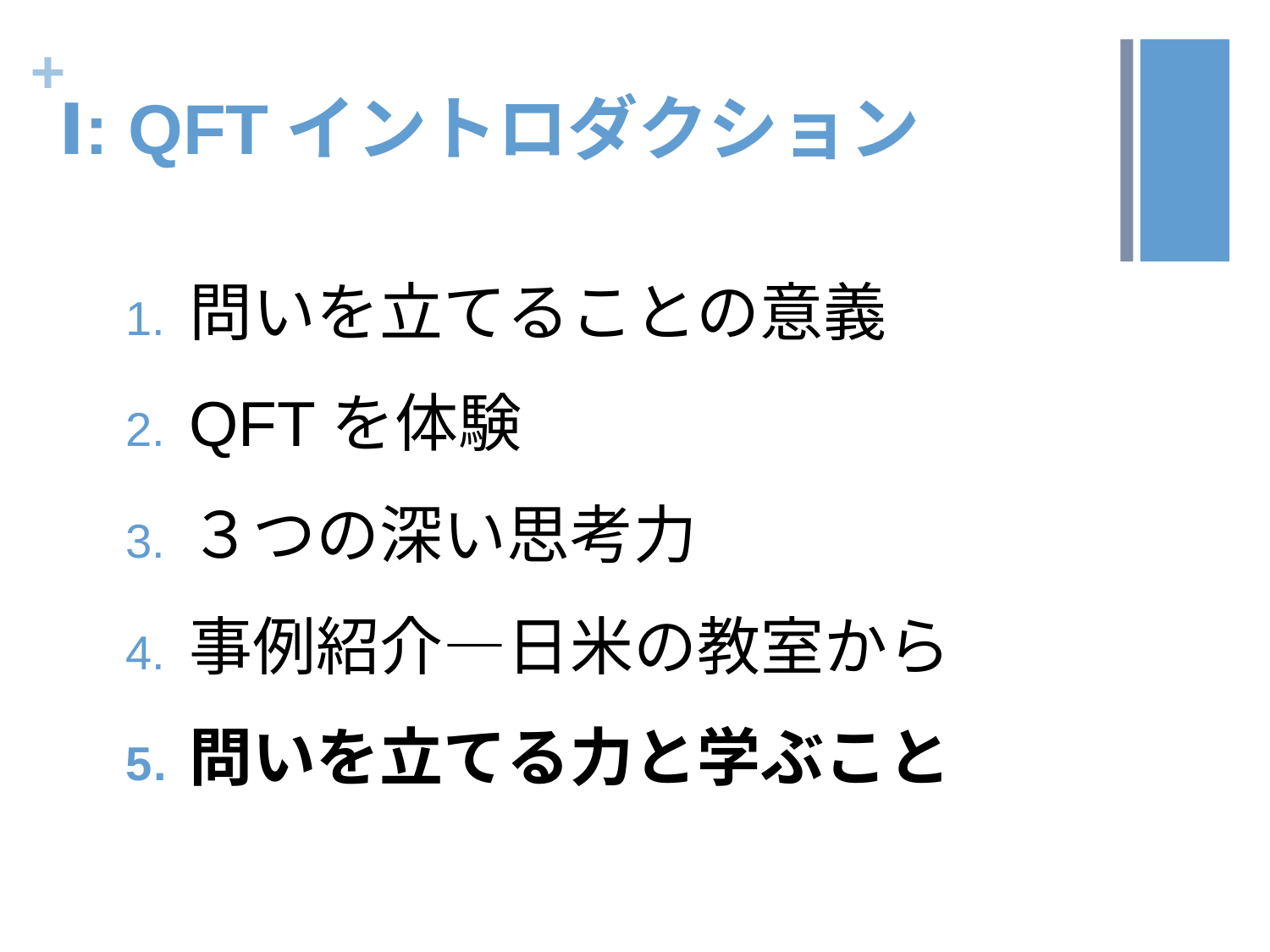

# Ⅰ: QFTイントロダクション
問いを立てることの意義
QFTを体験
３つの深い思考力
事例紹介―日米の教室から
問いを立てる力と学ぶこと